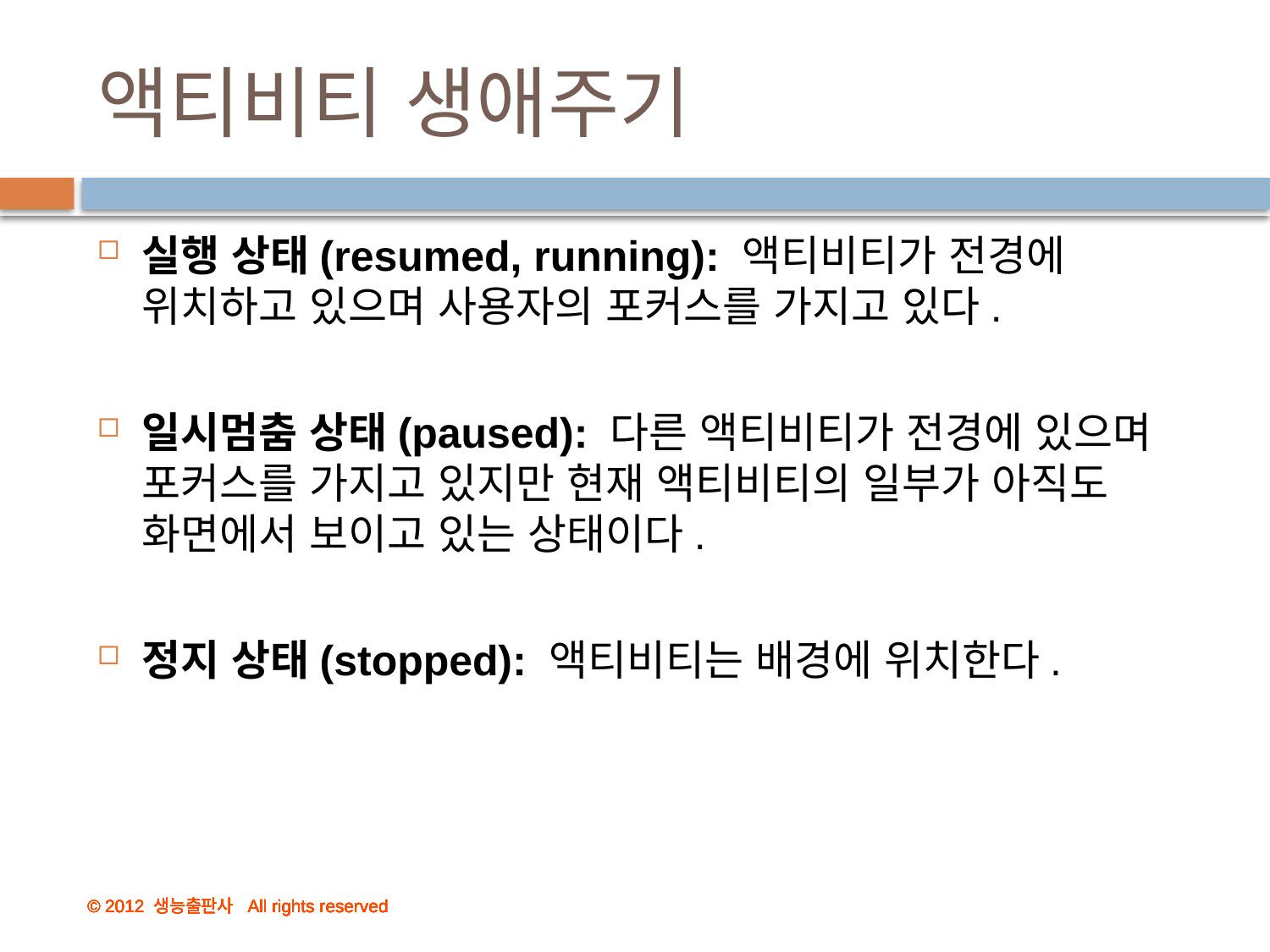

# 액티비티 생애주기
실행 상태(resumed, running): 액티비티가 전경에 위치하고 있으며 사용자의 포커스를 가지고 있다.

일시멈춤 상태(paused): 다른 액티비티가 전경에 있으며 포커스를 가지고 있지만 현재 액티비티의 일부가 아직도 화면에서 보이고 있는 상태이다.

정지 상태(stopped): 액티비티는 배경에 위치한다.